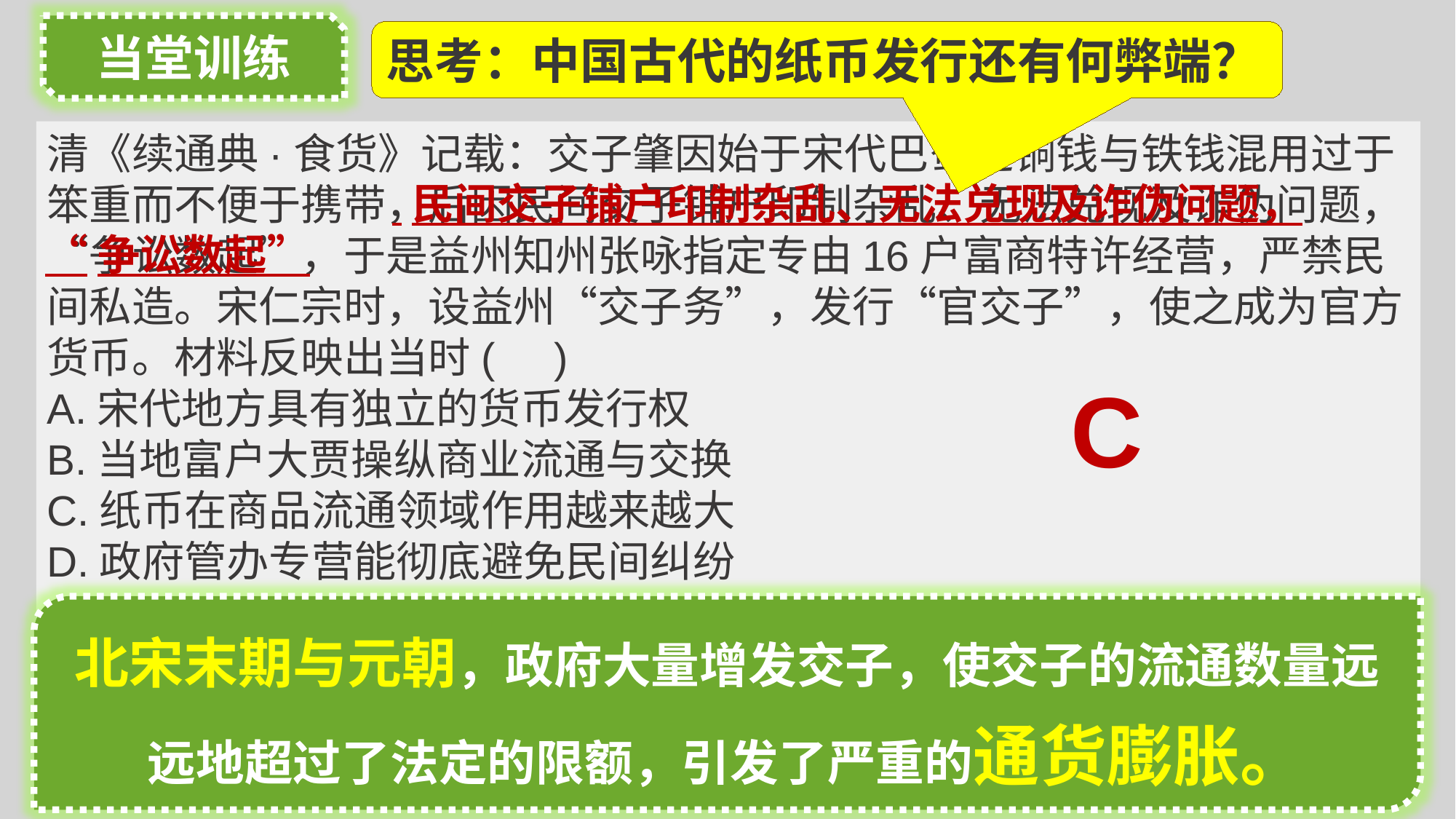

当堂训练
思考：中国古代的纸币发行还有何弊端？
清《续通典·食货》记载：交子肇因始于宋代巴蜀之铜钱与铁钱混用过于笨重而不便于携带，后因民间交子铺户印制杂乱、无法兑现及诈伪问题，“争讼数起”，于是益州知州张咏指定专由16户富商特许经营，严禁民间私造。宋仁宗时，设益州“交子务”，发行“官交子”，使之成为官方货币。材料反映出当时(     )
A.宋代地方具有独立的货币发行权
B.当地富户大贾操纵商业流通与交换
C.纸币在商品流通领域作用越来越大
D.政府管办专营能彻底避免民间纠纷

                                     民间交子铺户印制杂乱、无法兑现及诈伪问题，
“争讼数起”
C
北宋末期与元朝，政府大量增发交子，使交子的流通数量远远地超过了法定的限额，引发了严重的通货膨胀。